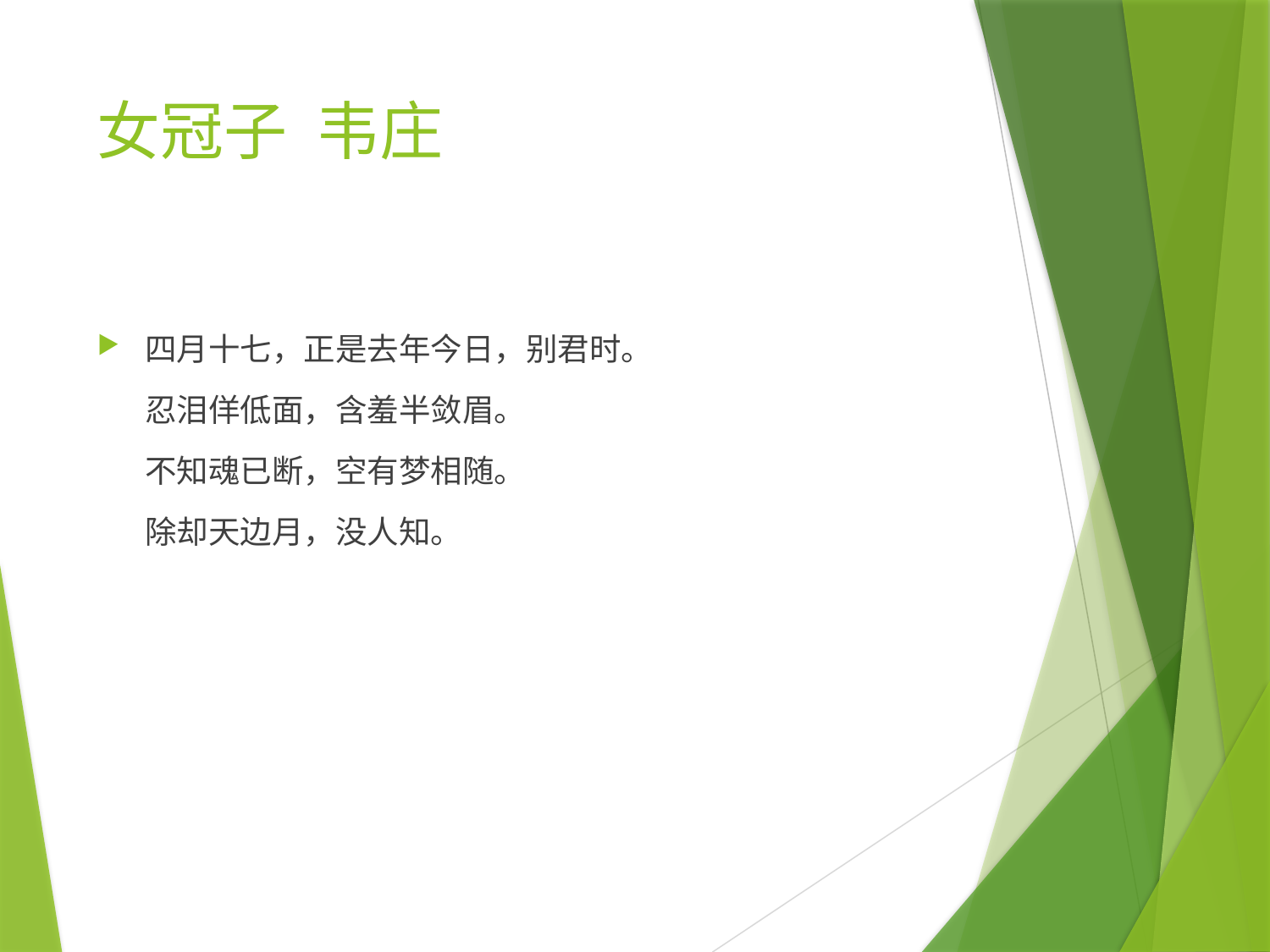

# 女冠子  韦庄
四月十七，正是去年今日，别君时。
忍泪佯低面，含羞半敛眉。
不知魂已断，空有梦相随。
除却天边月，没人知。